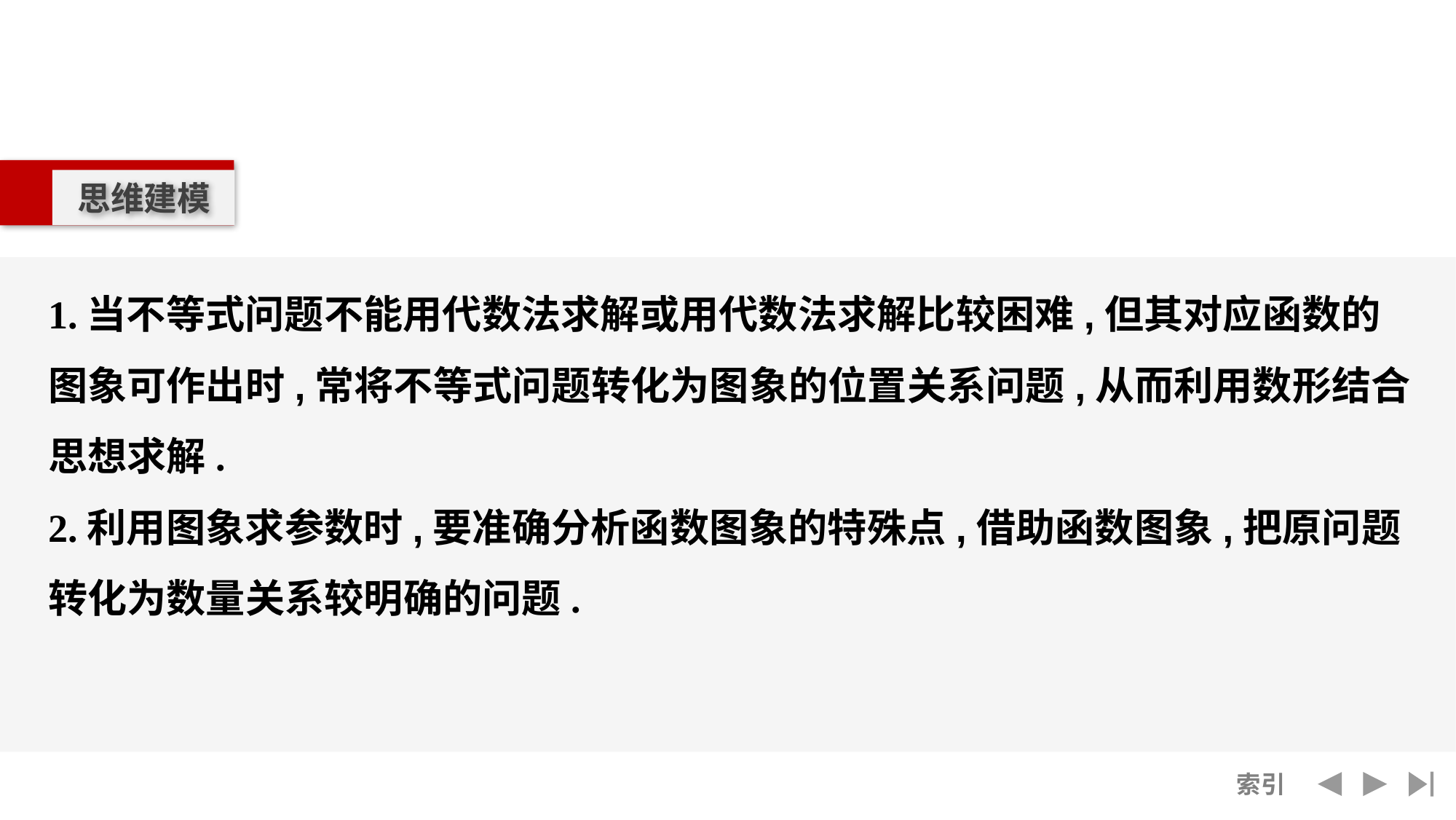

思维建模

1.当不等式问题不能用代数法求解或用代数法求解比较困难,但其对应函数的图象可作出时,常将不等式问题转化为图象的位置关系问题,从而利用数形结合思想求解.
2.利用图象求参数时,要准确分析函数图象的特殊点,借助函数图象,把原问题转化为数量关系较明确的问题.